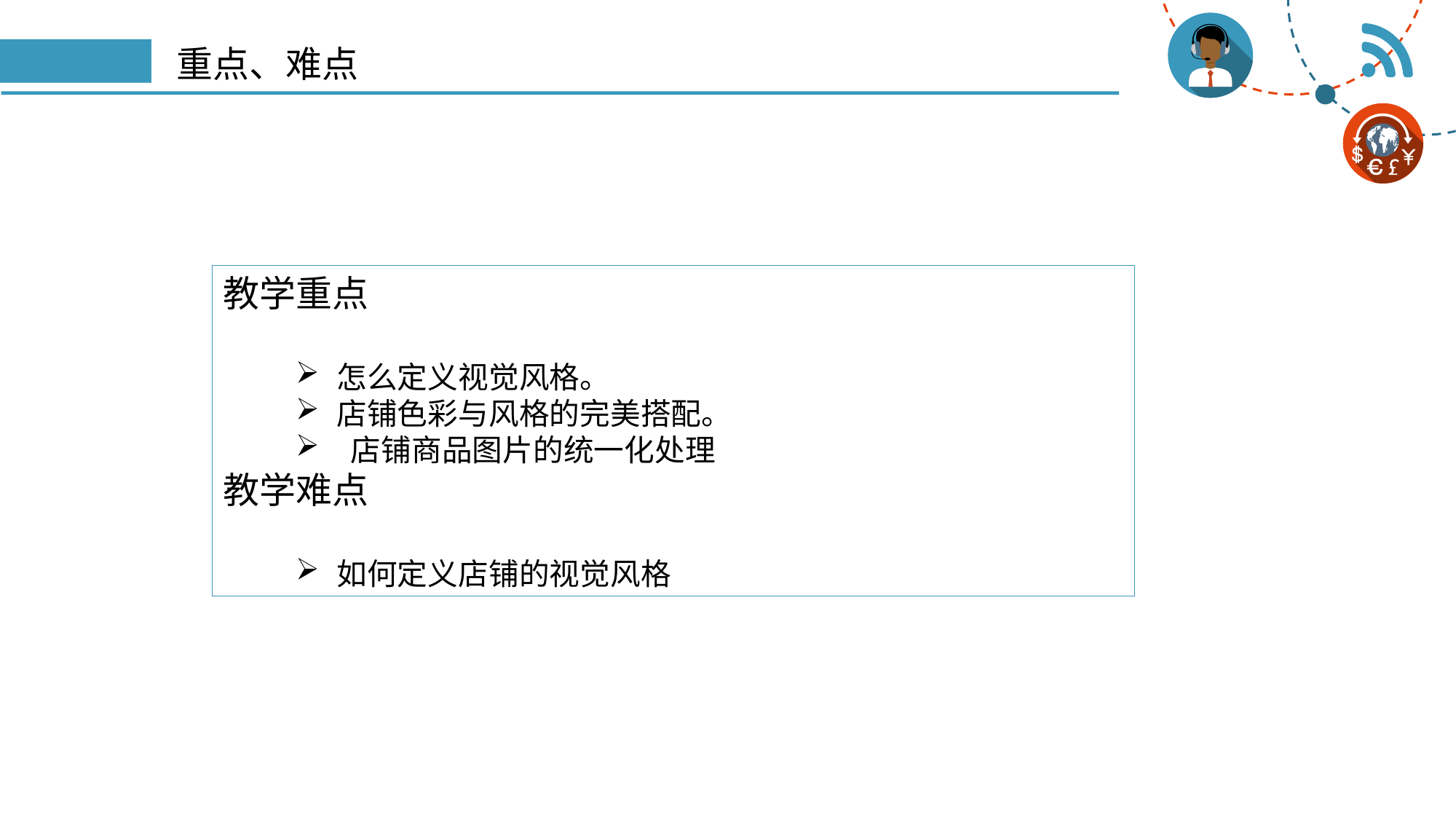

# 重点、难点
教学重点

怎么定义视觉风格。
店铺色彩与风格的完美搭配。
 店铺商品图片的统一化处理
教学难点

如何定义店铺的视觉风格